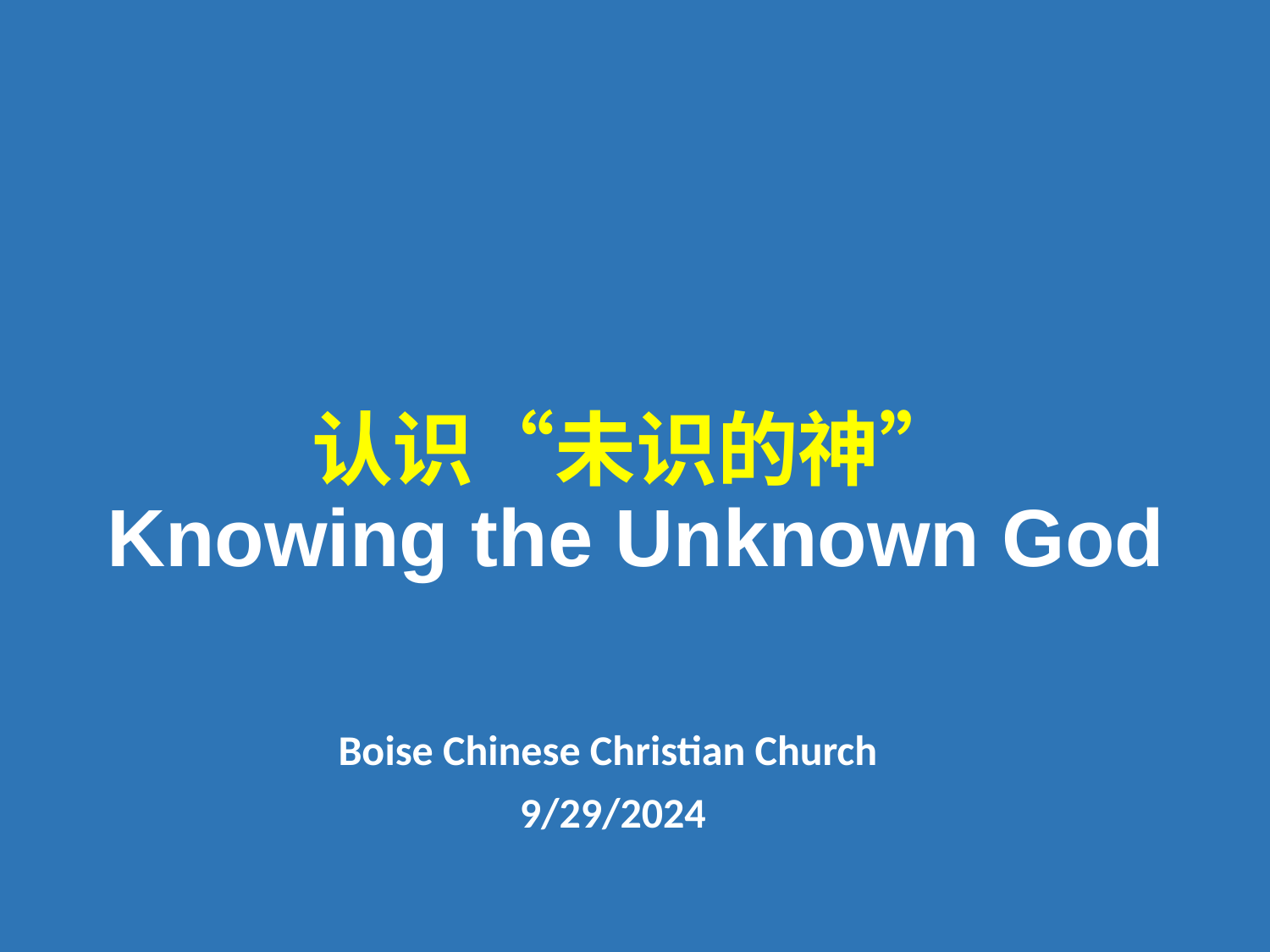

# 认识“未识的神” Knowing the Unknown God
Boise Chinese Christian Church
9/29/2024